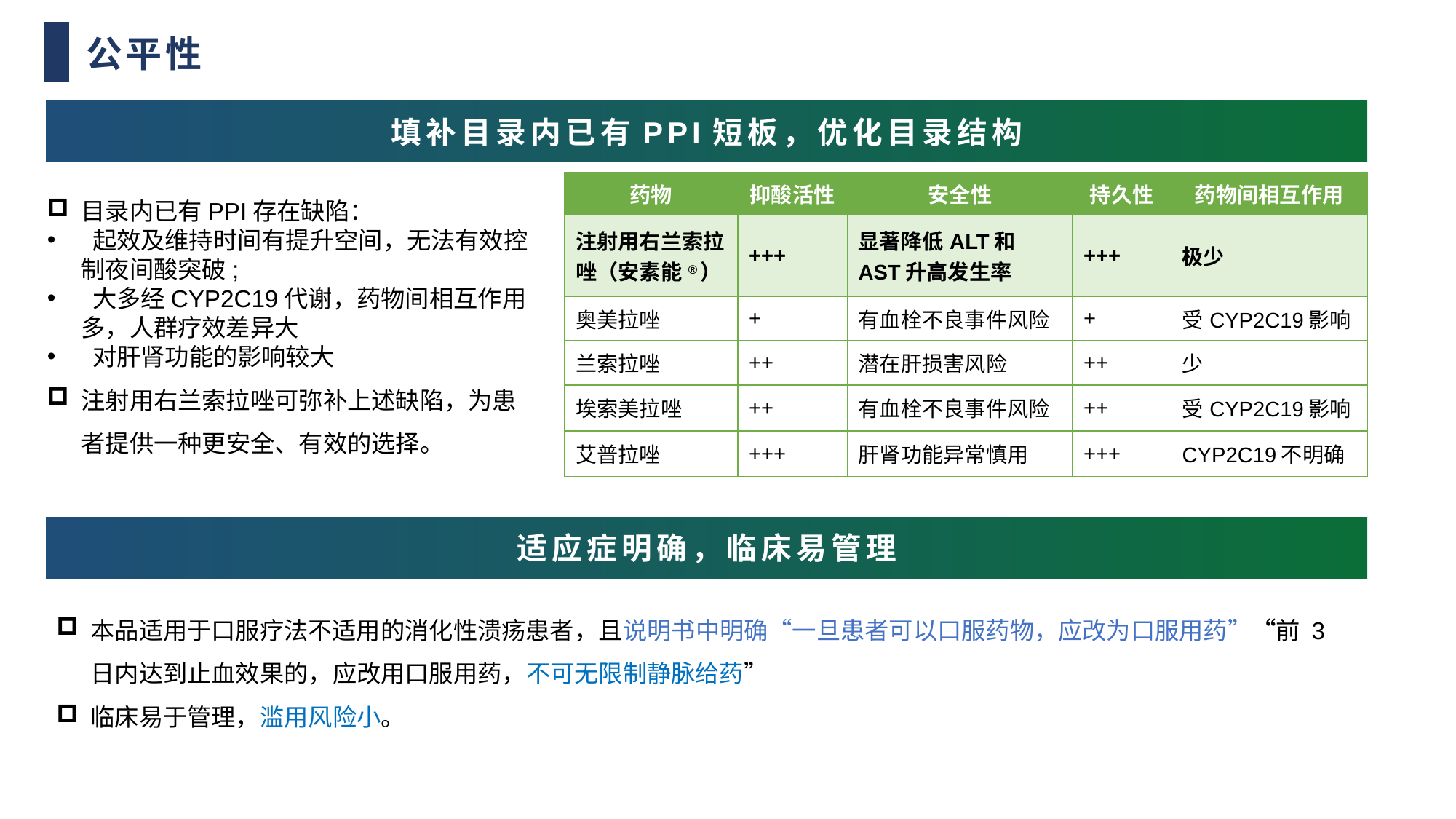

# 公平性
填补目录内已有PPI短板，优化目录结构
| 药物 | 抑酸活性 | 安全性 | 持久性 | 药物间相互作用 |
| --- | --- | --- | --- | --- |
| 注射用右兰索拉唑（安素能®） | +++ | 显著降低ALT和AST升高发生率 | +++ | 极少 |
| 奥美拉唑 | + | 有血栓不良事件风险 | + | 受CYP2C19影响 |
| 兰索拉唑 | ++ | 潜在肝损害风险 | ++ | 少 |
| 埃索美拉唑 | ++ | 有血栓不良事件风险 | ++ | 受CYP2C19影响 |
| 艾普拉唑 | +++ | 肝肾功能异常慎用 | +++ | CYP2C19不明确 |
目录内已有PPI存在缺陷：
 起效及维持时间有提升空间，无法有效控制夜间酸突破;
 大多经CYP2C19代谢，药物间相互作用多，人群疗效差异大
 对肝肾功能的影响较大
注射用右兰索拉唑可弥补上述缺陷，为患者提供一种更安全、有效的选择。
适应症明确，临床易管理
本品适用于口服疗法不适用的消化性溃疡患者，且说明书中明确“一旦患者可以口服药物，应改为口服用药”“前 3 日内达到止血效果的，应改用口服用药，不可无限制静脉给药”
临床易于管理，滥用风险小。